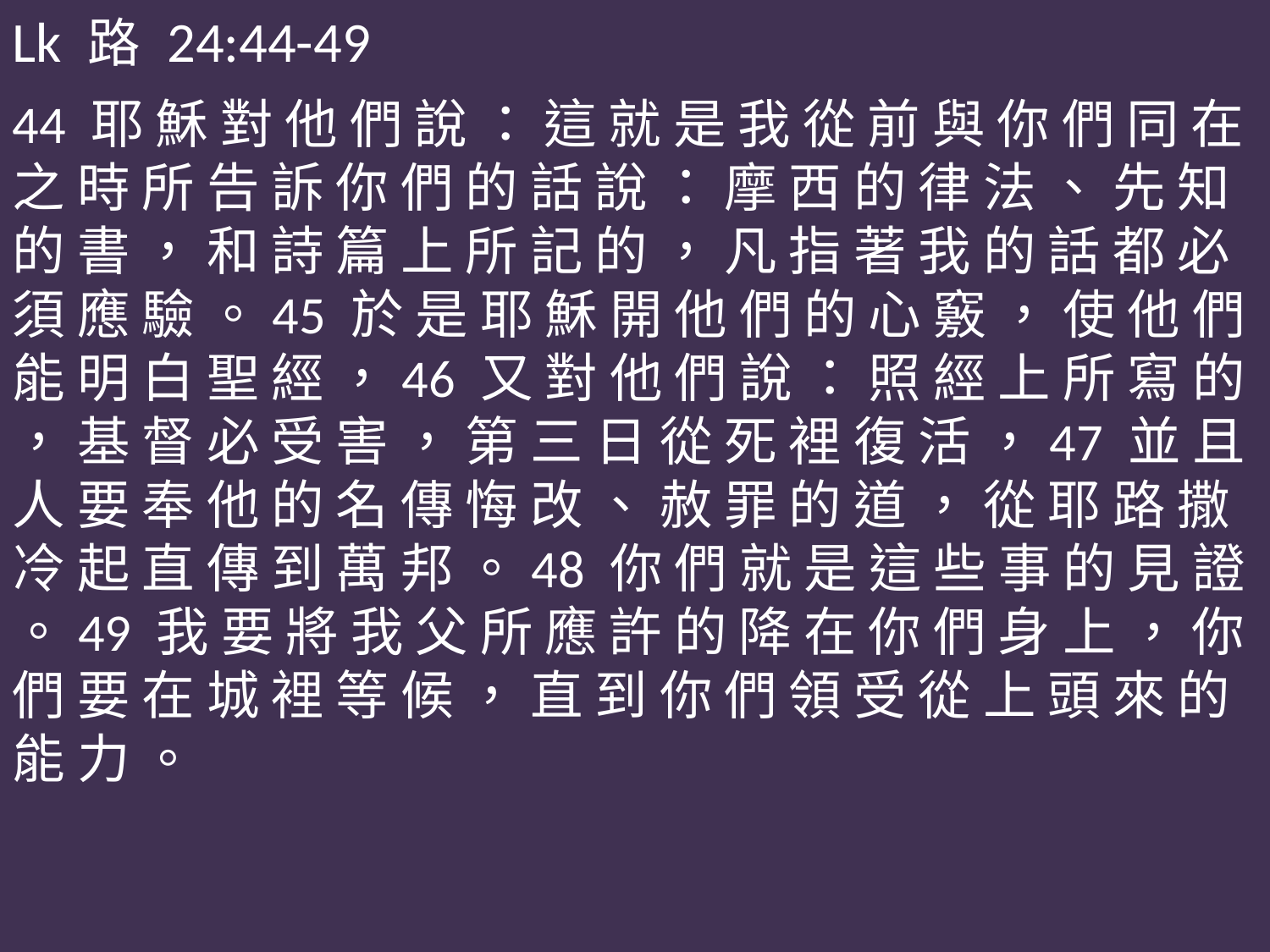

Lk 路 24:44-49
44 耶 穌 對 他 們 說 ： 這 就 是 我 從 前 與 你 們 同 在 之 時 所 告 訴 你 們 的 話 說 ： 摩 西 的 律 法 、 先 知 的 書 ， 和 詩 篇 上 所 記 的 ， 凡 指 著 我 的 話 都 必 須 應 驗 。45 於 是 耶 穌 開 他 們 的 心 竅 ， 使 他 們 能 明 白 聖 經 ，46 又 對 他 們 說 ： 照 經 上 所 寫 的 ， 基 督 必 受 害 ， 第 三 日 從 死 裡 復 活 ，47 並 且 人 要 奉 他 的 名 傳 悔 改 、 赦 罪 的 道 ， 從 耶 路 撒 冷 起 直 傳 到 萬 邦 。48 你 們 就 是 這 些 事 的 見 證 。49 我 要 將 我 父 所 應 許 的 降 在 你 們 身 上 ， 你 們 要 在 城 裡 等 候 ， 直 到 你 們 領 受 從 上 頭 來 的 能 力 。